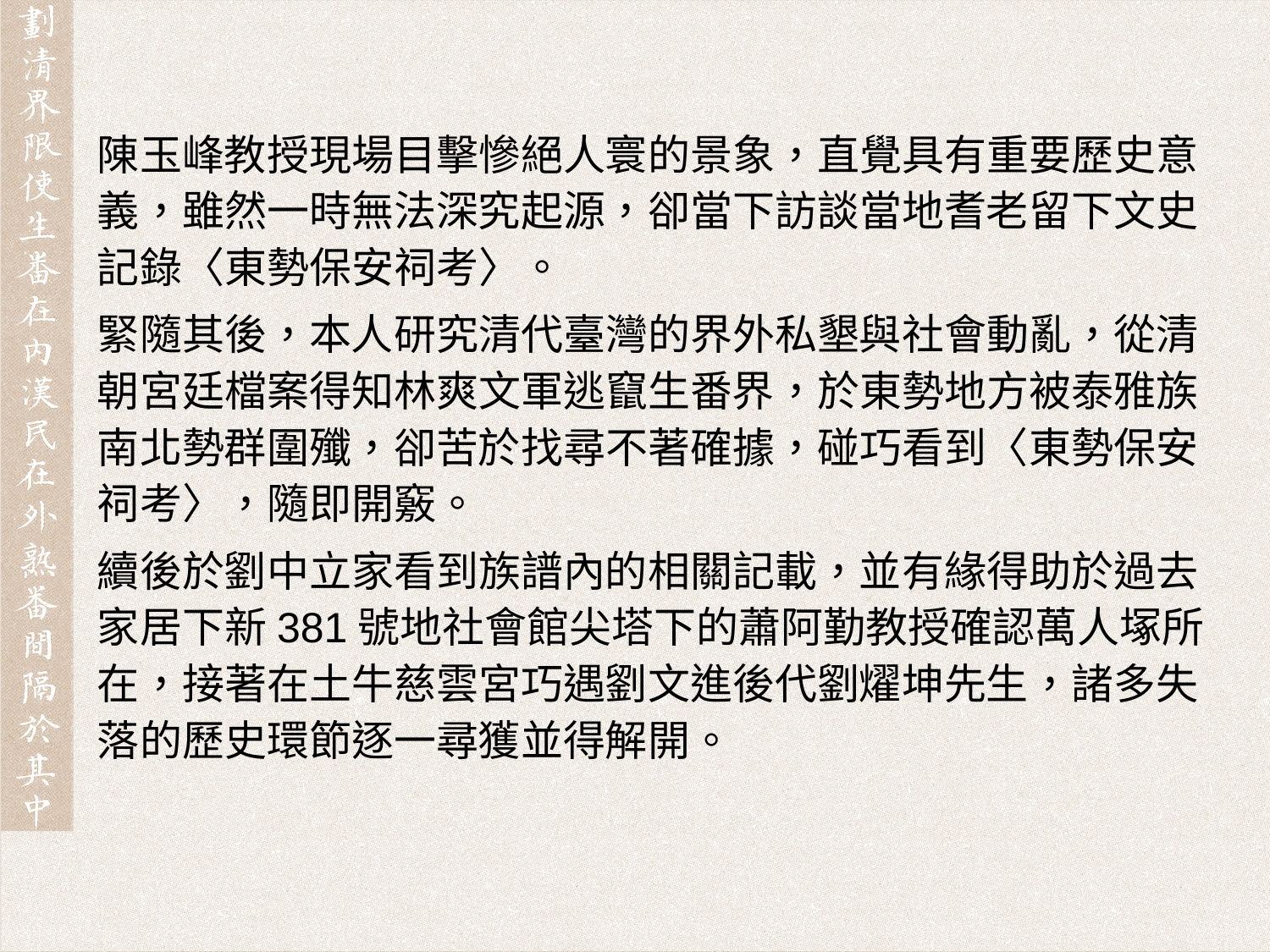

陳玉峰教授現場目擊慘絕人寰的景象，直覺具有重要歷史意義，雖然一時無法深究起源，卻當下訪談當地耆老留下文史記錄〈東勢保安祠考〉。
緊隨其後，本人研究清代臺灣的界外私墾與社會動亂，從清朝宮廷檔案得知林爽文軍逃竄生番界，於東勢地方被泰雅族南北勢群圍殲，卻苦於找尋不著確據，碰巧看到〈東勢保安祠考〉，隨即開竅。
續後於劉中立家看到族譜內的相關記載，並有緣得助於過去家居下新381號地社會館尖塔下的蕭阿勤教授確認萬人塚所在，接著在土牛慈雲宮巧遇劉文進後代劉燿坤先生，諸多失落的歷史環節逐一尋獲並得解開。